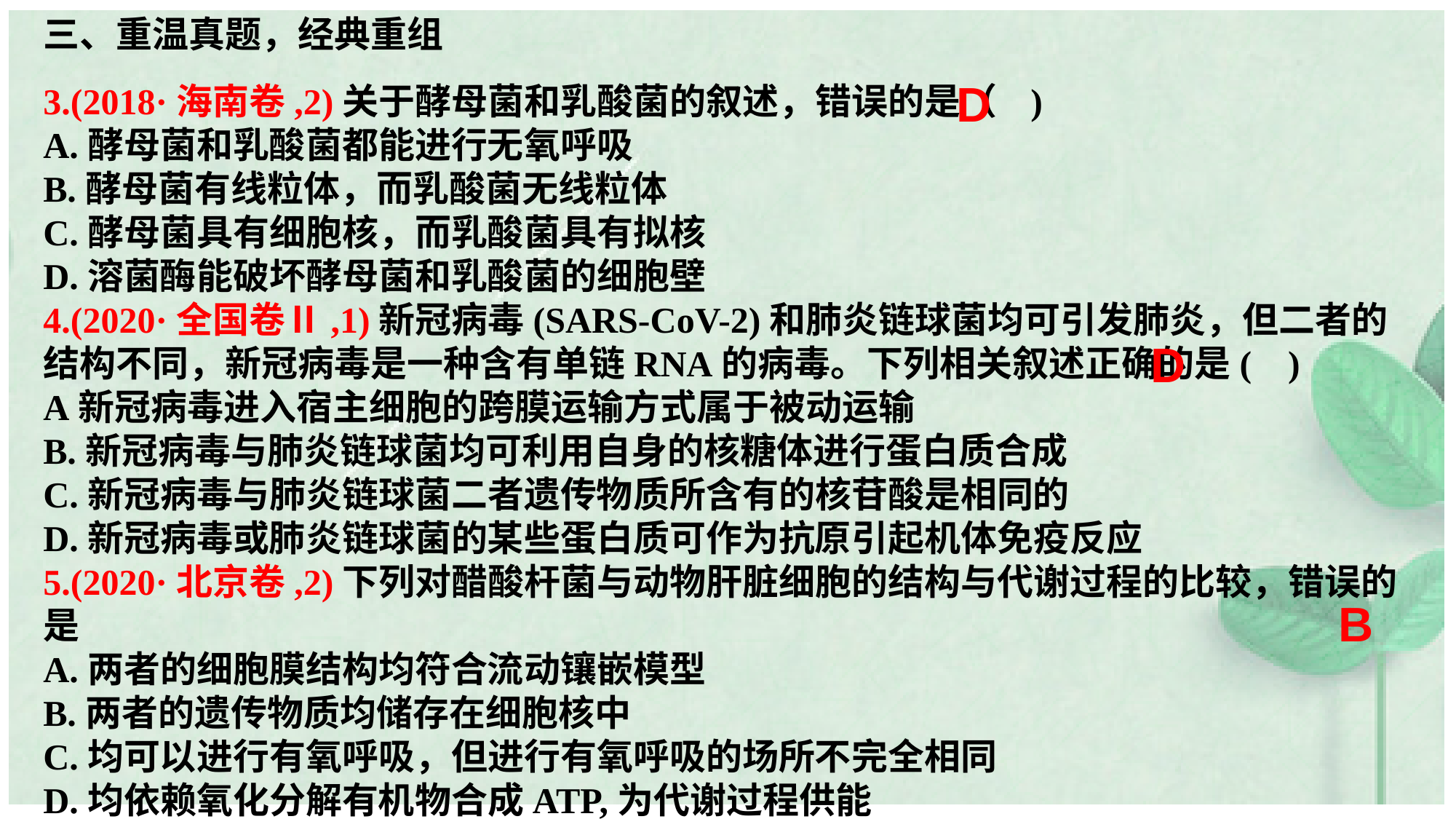

三、重温真题，经典重组
D
3.(2018·海南卷,2)关于酵母菌和乳酸菌的叙述，错误的是（   )
A.酵母菌和乳酸菌都能进行无氧呼吸
B.酵母菌有线粒体，而乳酸菌无线粒体
C.酵母菌具有细胞核，而乳酸菌具有拟核
D.溶菌酶能破坏酵母菌和乳酸菌的细胞壁
4.(2020·全国卷Ⅱ,1)新冠病毒(SARS-CoV-2)和肺炎链球菌均可引发肺炎，但二者的结构不同，新冠病毒是一种含有单链RNA的病毒。下列相关叙述正确的是(    )
A新冠病毒进入宿主细胞的跨膜运输方式属于被动运输
B.新冠病毒与肺炎链球菌均可利用自身的核糖体进行蛋白质合成
C.新冠病毒与肺炎链球菌二者遗传物质所含有的核苷酸是相同的
D.新冠病毒或肺炎链球菌的某些蛋白质可作为抗原引起机体免疫反应
5.(2020·北京卷,2)下列对醋酸杆菌与动物肝脏细胞的结构与代谢过程的比较，错误的是
A.两者的细胞膜结构均符合流动镶嵌模型
B.两者的遗传物质均储存在细胞核中
C.均可以进行有氧呼吸，但进行有氧呼吸的场所不完全相同
D.均依赖氧化分解有机物合成ATP,为代谢过程供能
D
B